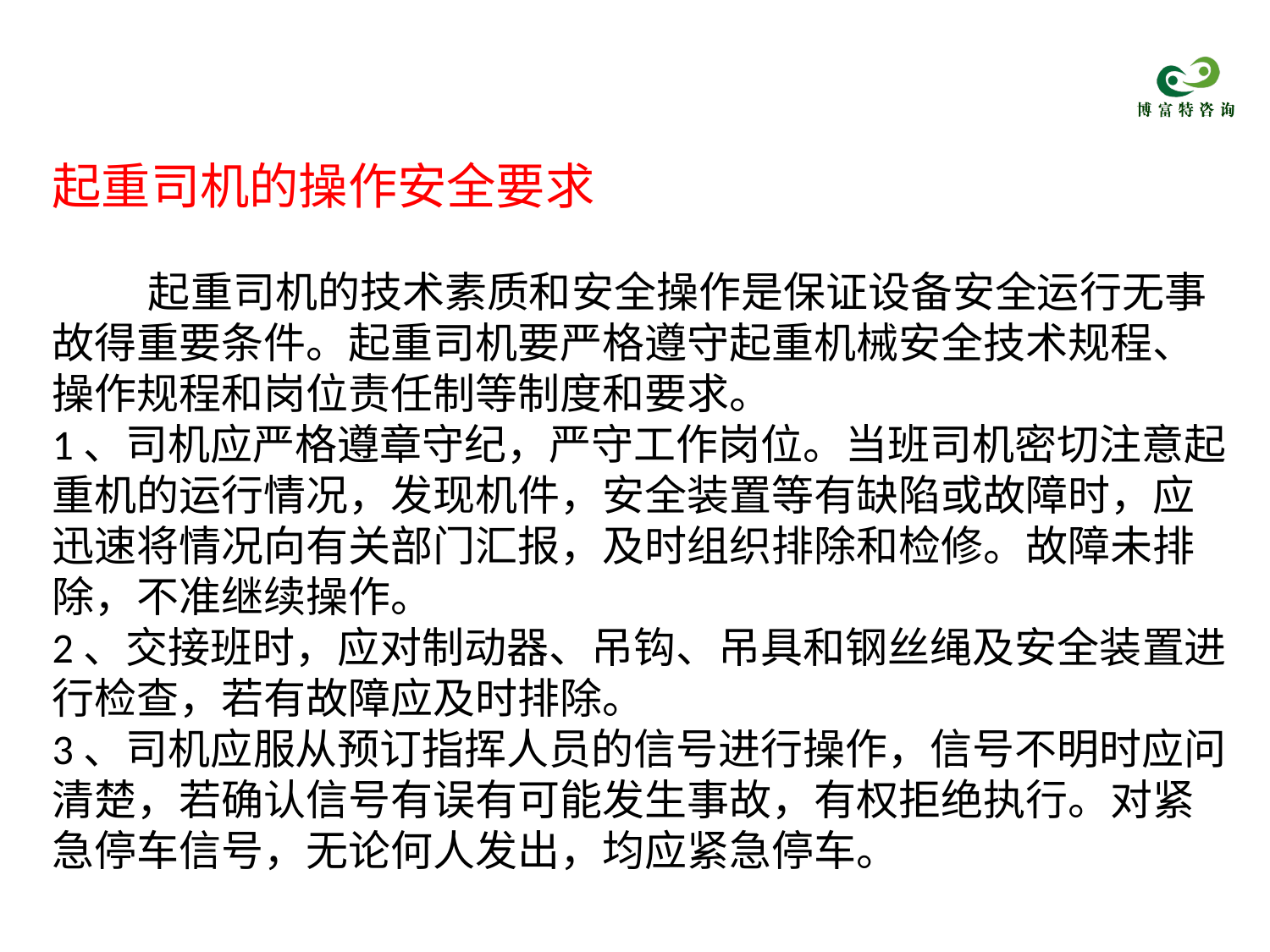

起重司机的操作安全要求

         起重司机的技术素质和安全操作是保证设备安全运行无事故得重要条件。起重司机要严格遵守起重机械安全技术规程、操作规程和岗位责任制等制度和要求。
1、司机应严格遵章守纪，严守工作岗位。当班司机密切注意起重机的运行情况，发现机件，安全装置等有缺陷或故障时，应迅速将情况向有关部门汇报，及时组织排除和检修。故障未排除，不准继续操作。
2、交接班时，应对制动器、吊钩、吊具和钢丝绳及安全装置进行检查，若有故障应及时排除。
3、司机应服从预订指挥人员的信号进行操作，信号不明时应问清楚，若确认信号有误有可能发生事故，有权拒绝执行。对紧急停车信号，无论何人发出，均应紧急停车。
47